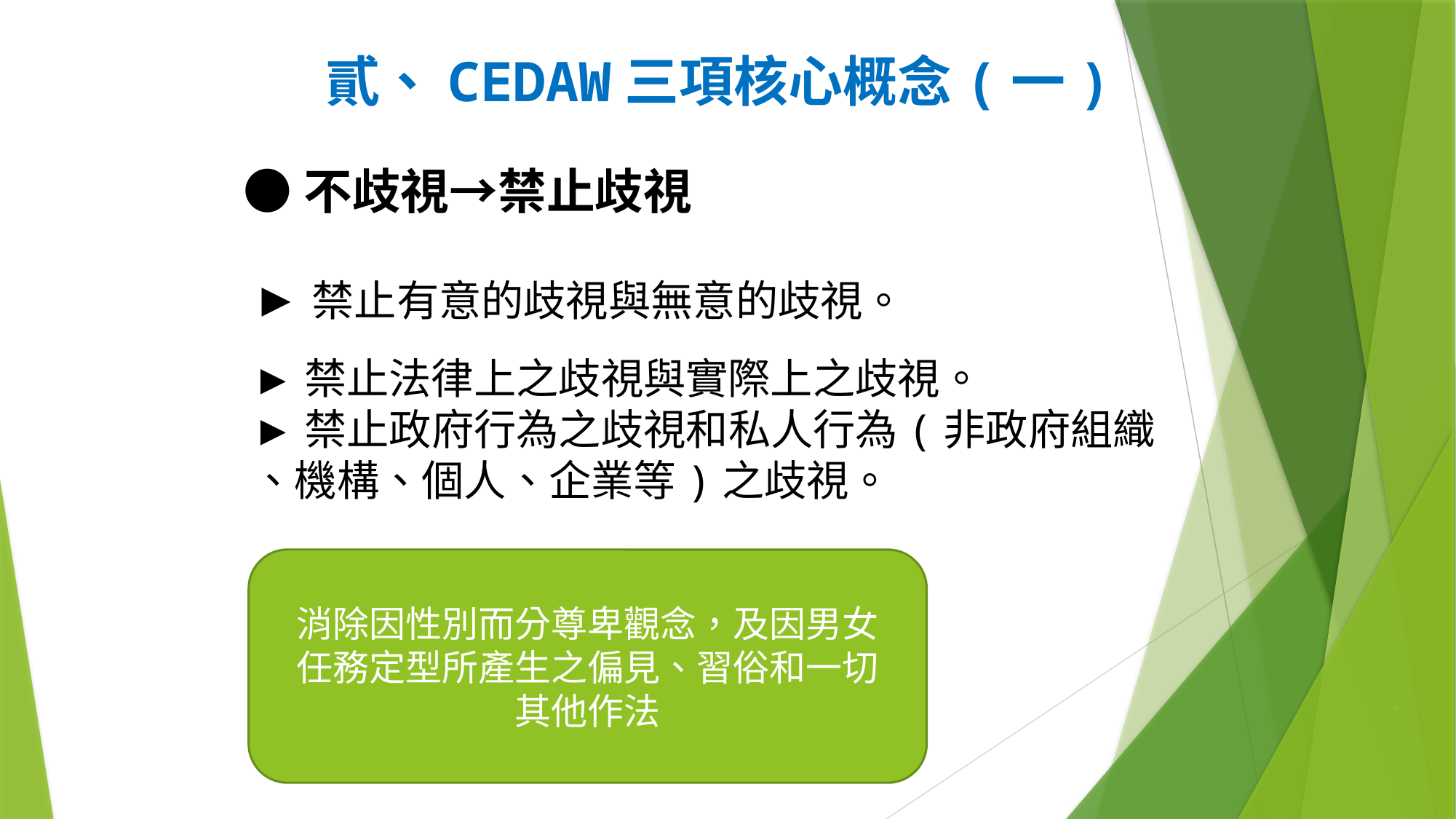

貳、CEDAW三項核心概念(一)
●不歧視→禁止歧視

►禁止有意的歧視與無意的歧視。
►禁止法律上之歧視與實際上之歧視。
►禁止政府行為之歧視和私人行為(非政府組織
、機構、個人、企業等)之歧視。
消除因性別而分尊卑觀念，及因男女
任務定型所產生之偏見、習俗和一切
其他作法
4